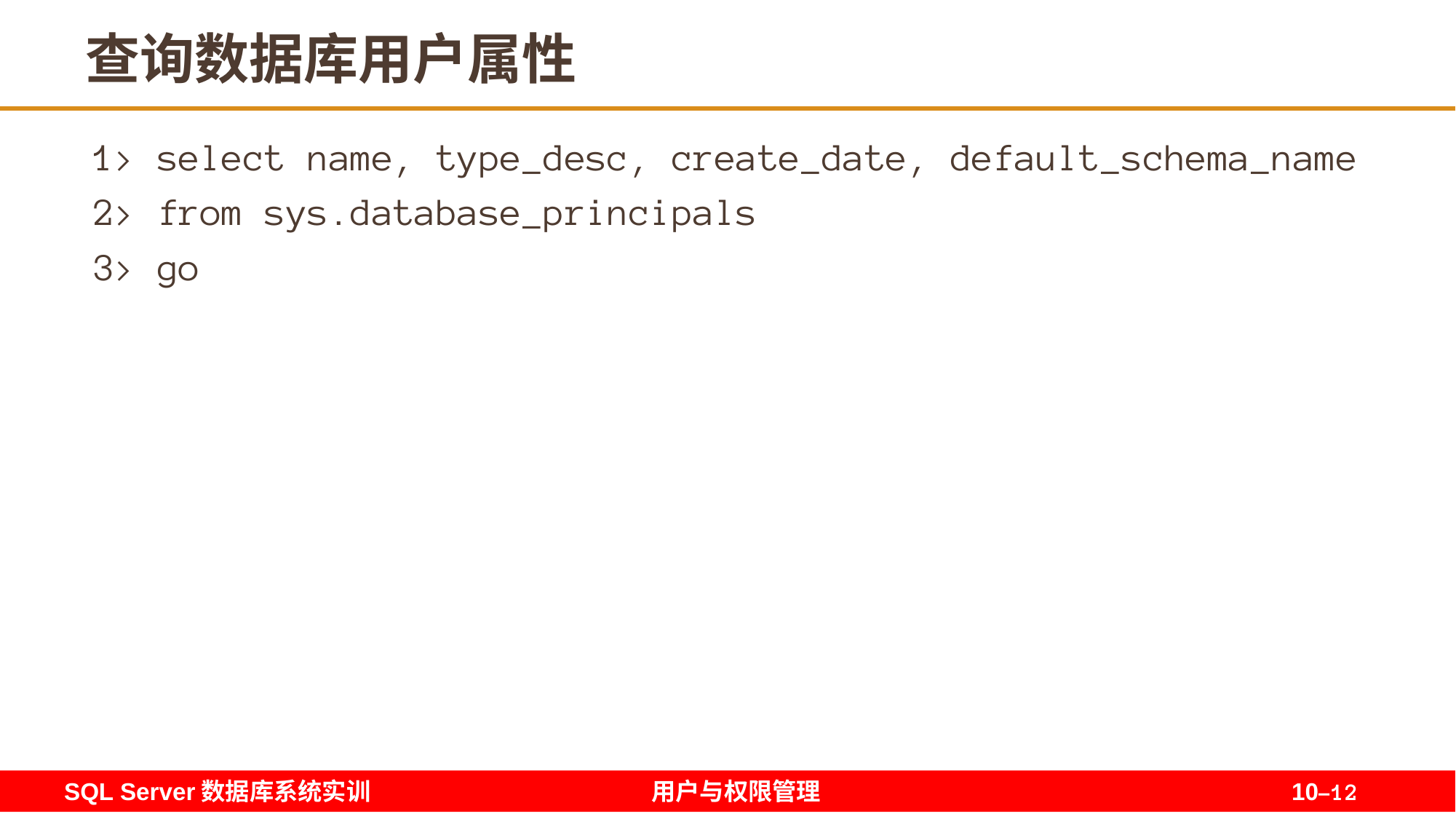

12
# 查询数据库用户属性
1> select name, type_desc, create_date, default_schema_name
2> from sys.database_principals
3> go